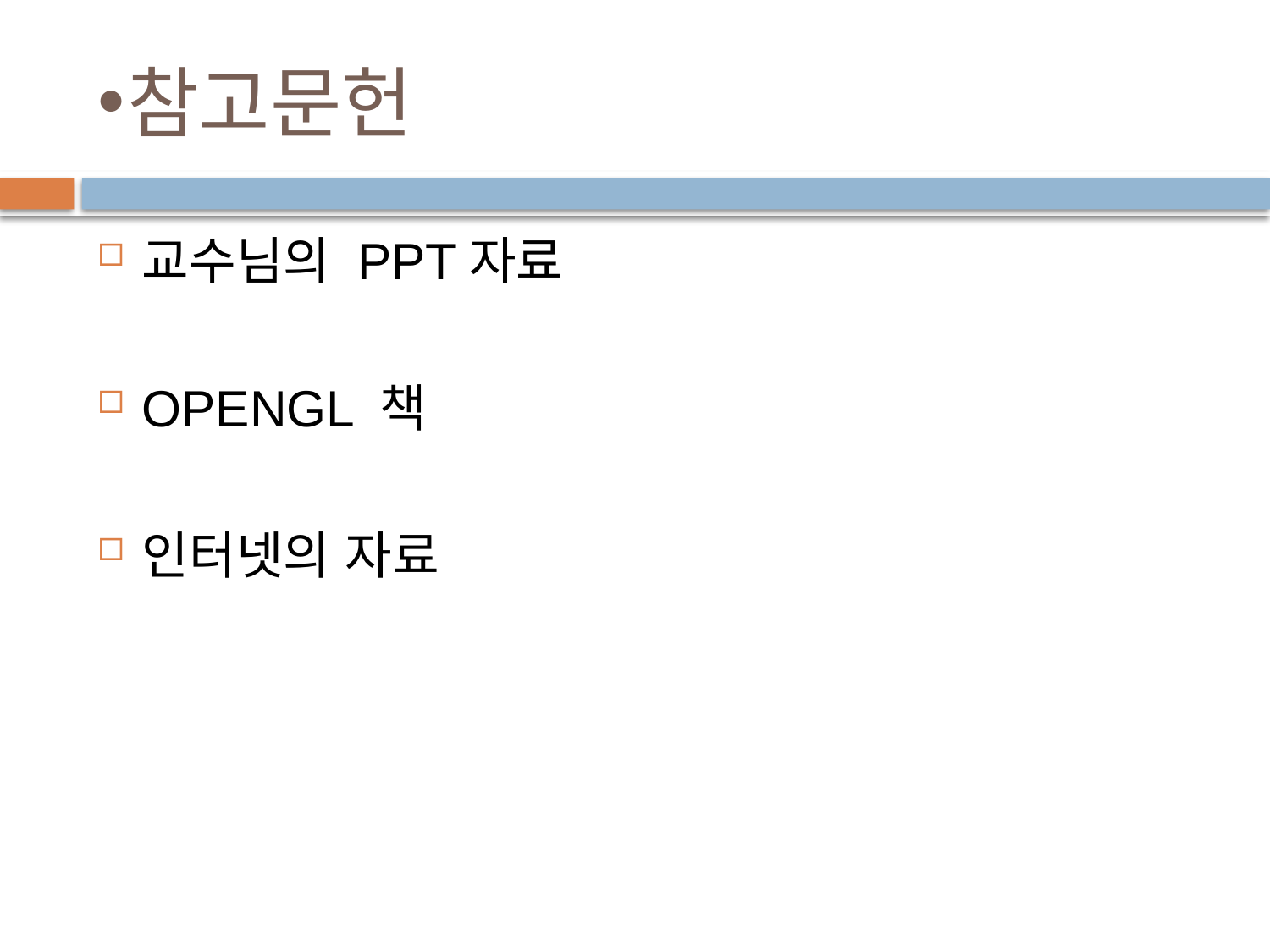

# 참고문헌
교수님의 PPT자료

OPENGL 책

인터넷의 자료